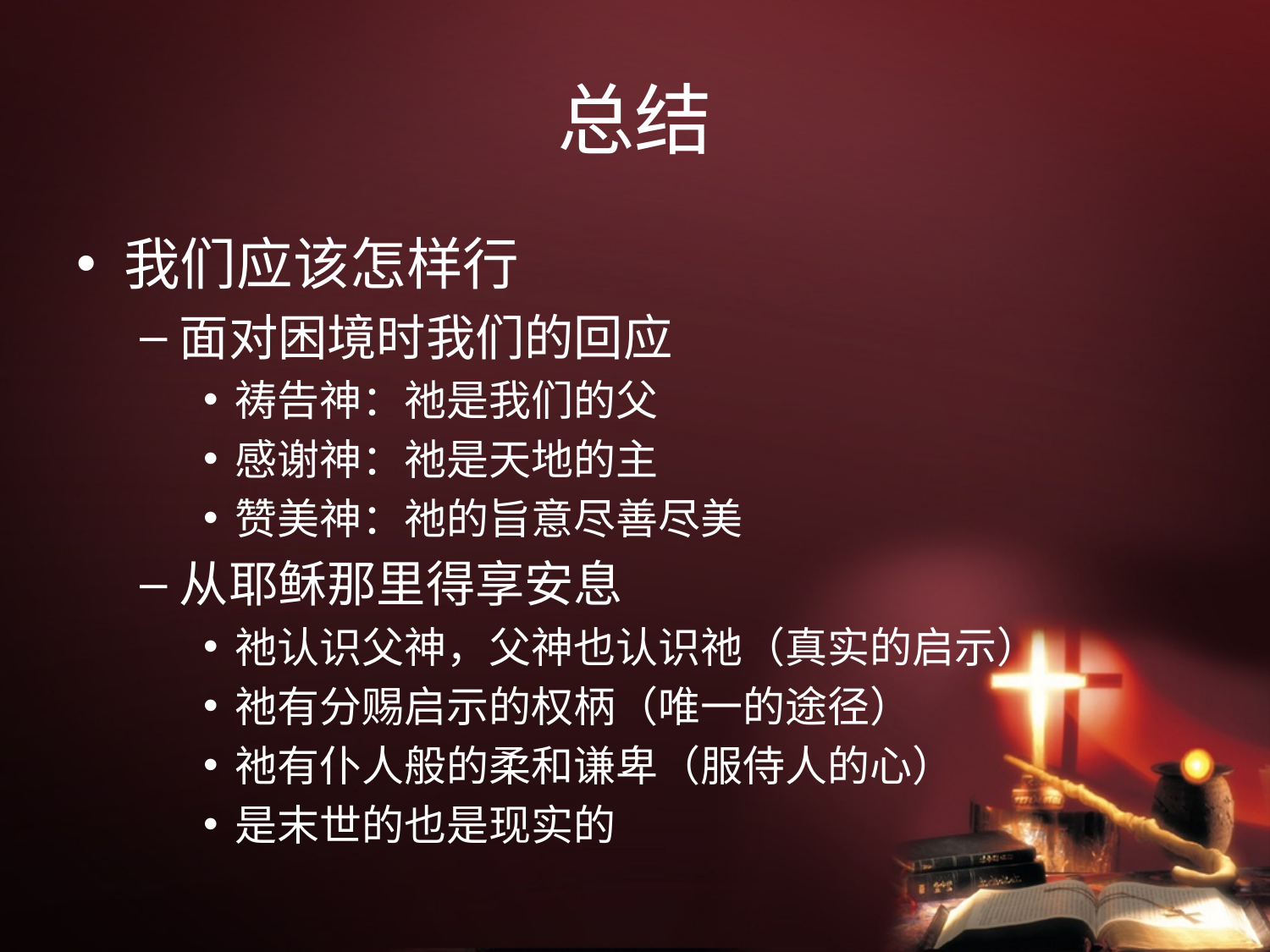

# 总结
我们应该怎样行
面对困境时我们的回应
祷告神：祂是我们的父
感谢神：祂是天地的主
赞美神：祂的旨意尽善尽美
从耶稣那里得享安息
祂认识父神，父神也认识祂（真实的启示）
祂有分赐启示的权柄（唯一的途径）
祂有仆人般的柔和谦卑（服侍人的心）
是末世的也是现实的